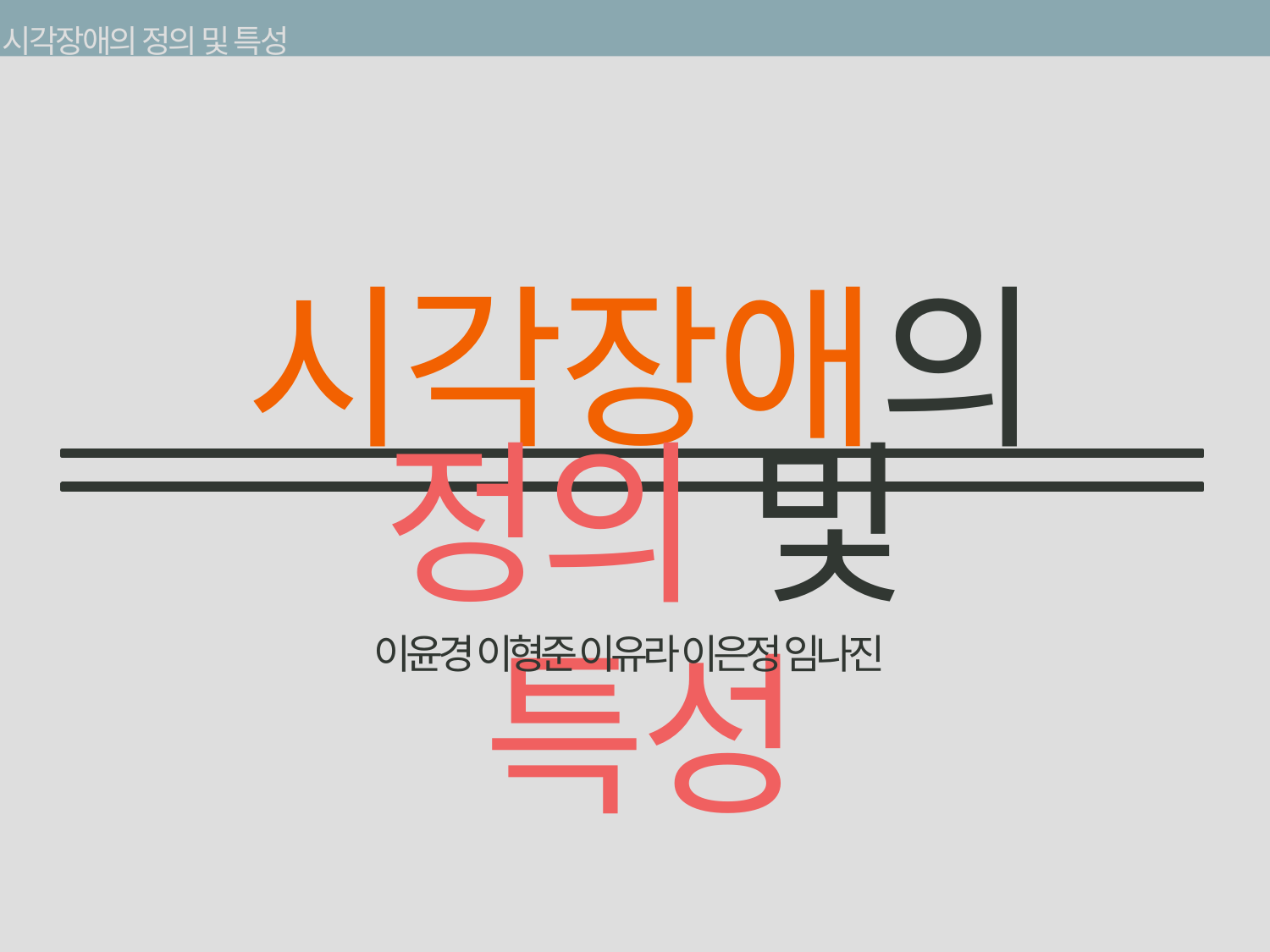

시각장애의 정의 및 특성
시각장애의
정의 및 특성

이윤경 이형준 이유라 이은정 임나진